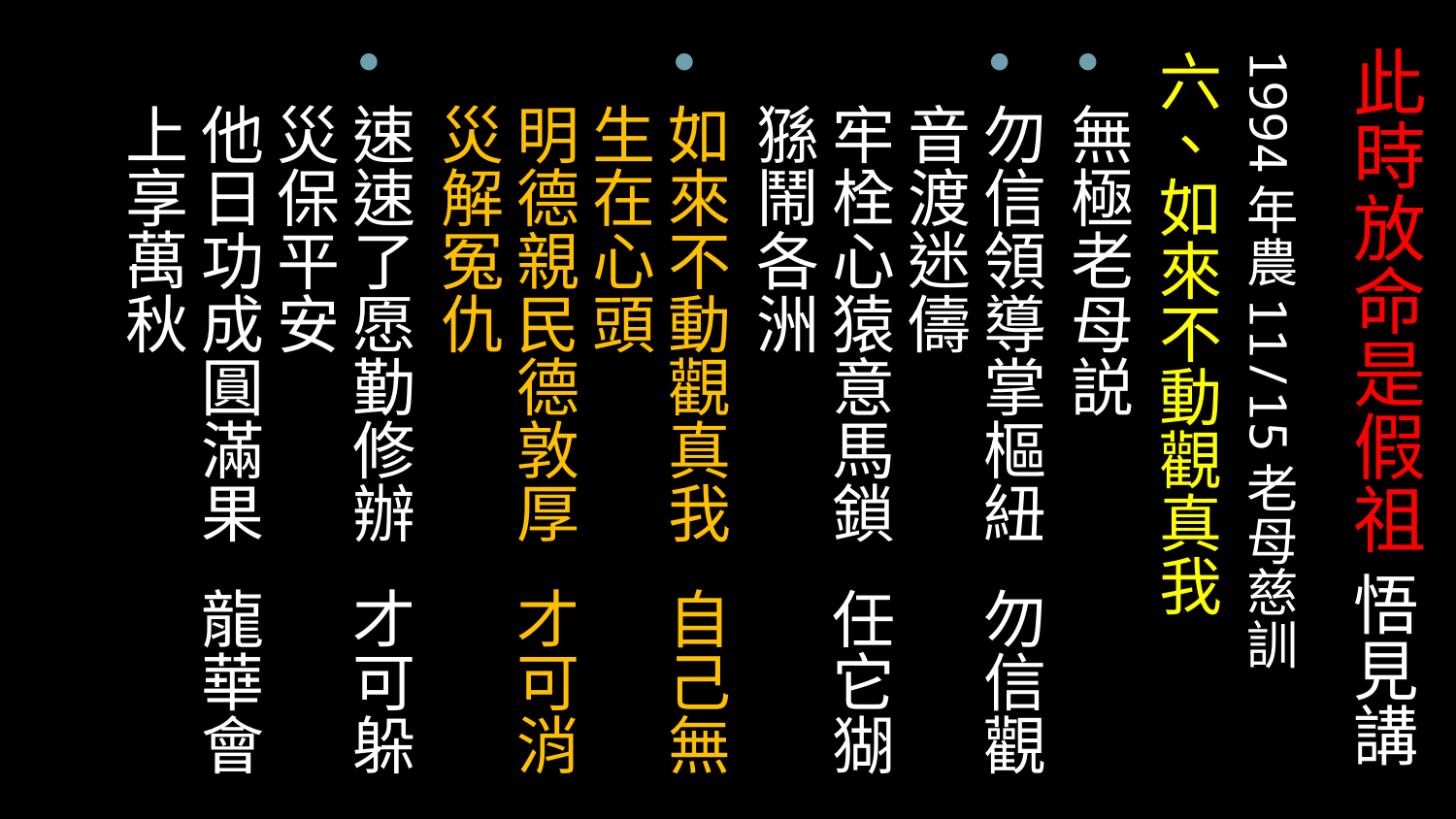

# 此時放命是假祖 悟見講
1994年農11/15老母慈訓
六、如來不動觀真我
無極老母説
勿信領導掌樞紐   勿信觀音渡迷儔
牢栓心猿意馬鎖   任它猢猻鬧各洲
如來不動觀真我   自己無生在心頭
明德親民德敦厚   才可消災解冤仇
速速了愿勤修辦   才可躲災保平安
他日功成圓滿果   龍華會上享萬秋